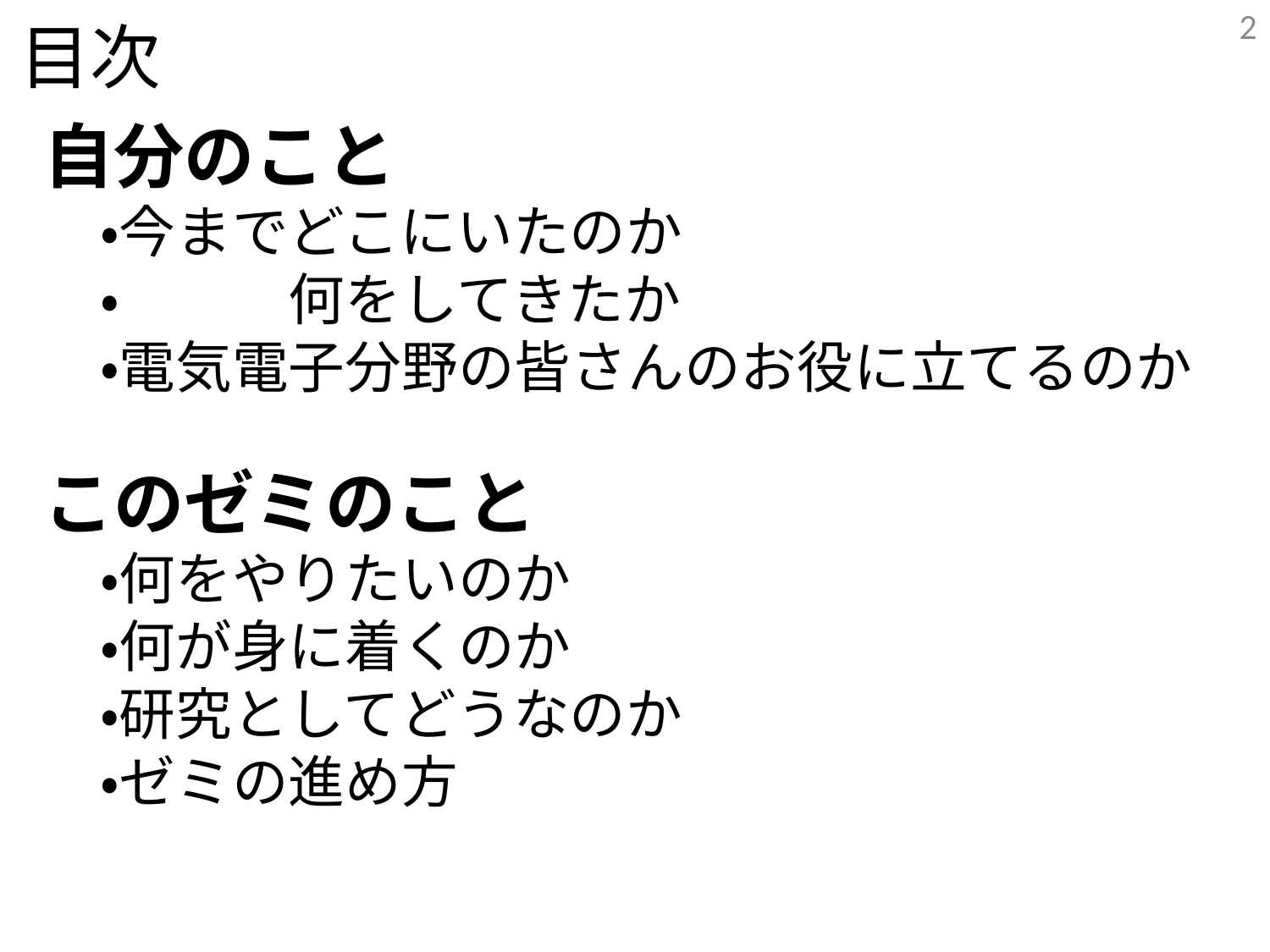

2
目次
自分のこと
　・今までどこにいたのか
　・　　　何をしてきたか
　・電気電子分野の皆さんのお役に立てるのか

このゼミのこと
　・何をやりたいのか
　・何が身に着くのか
　・研究としてどうなのか
　・ゼミの進め方